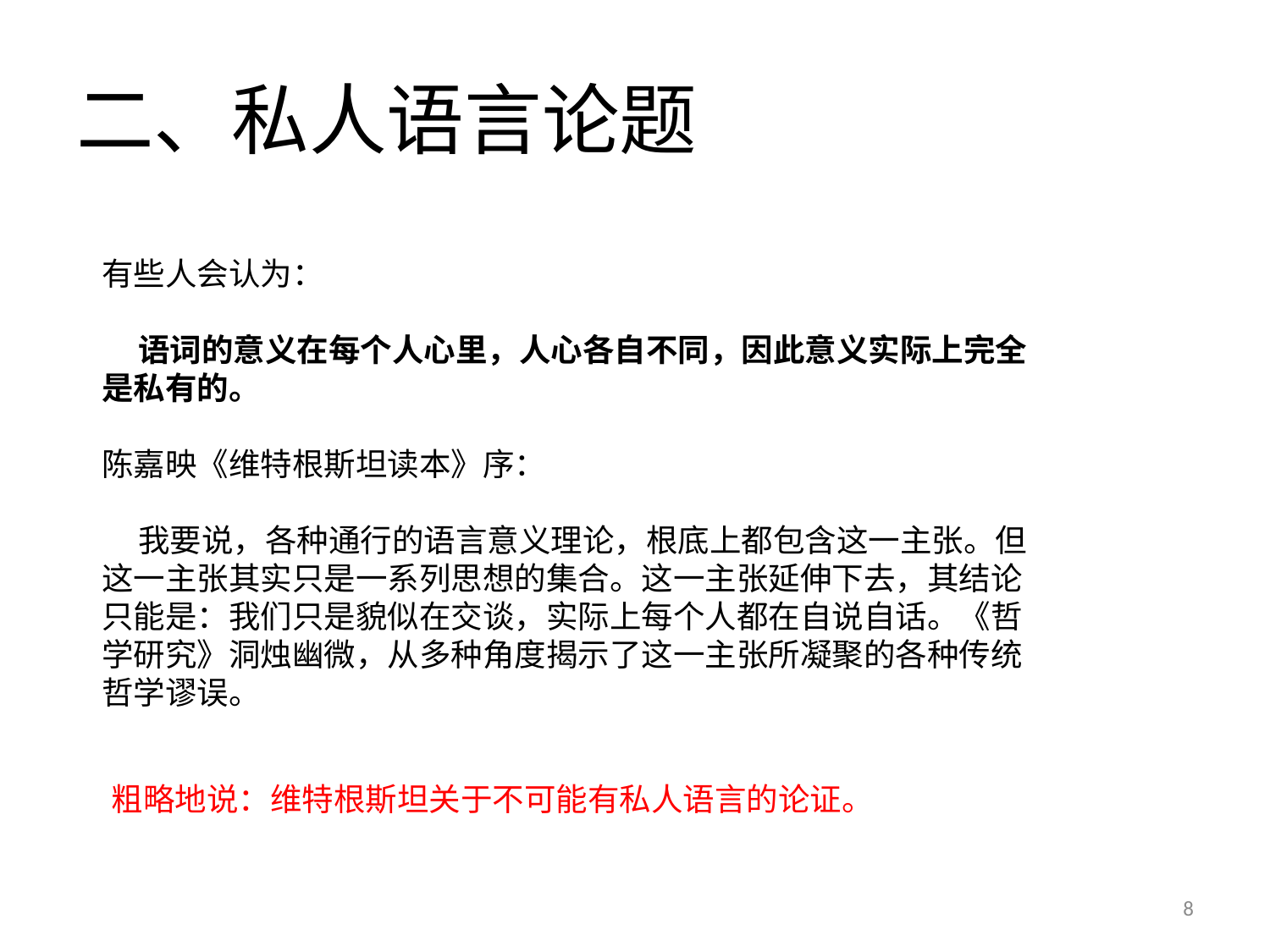

# 二、私人语言论题
有些人会认为：

    语词的意义在每个人心里，人心各自不同，因此意义实际上完全是私有的。

陈嘉映《维特根斯坦读本》序：

    我要说，各种通行的语言意义理论，根底上都包含这一主张。但这一主张其实只是一系列思想的集合。这一主张延伸下去，其结论只能是：我们只是貌似在交谈，实际上每个人都在自说自话。《哲学研究》洞烛幽微，从多种角度揭示了这一主张所凝聚的各种传统哲学谬误。
粗略地说：维特根斯坦关于不可能有私人语言的论证。
8